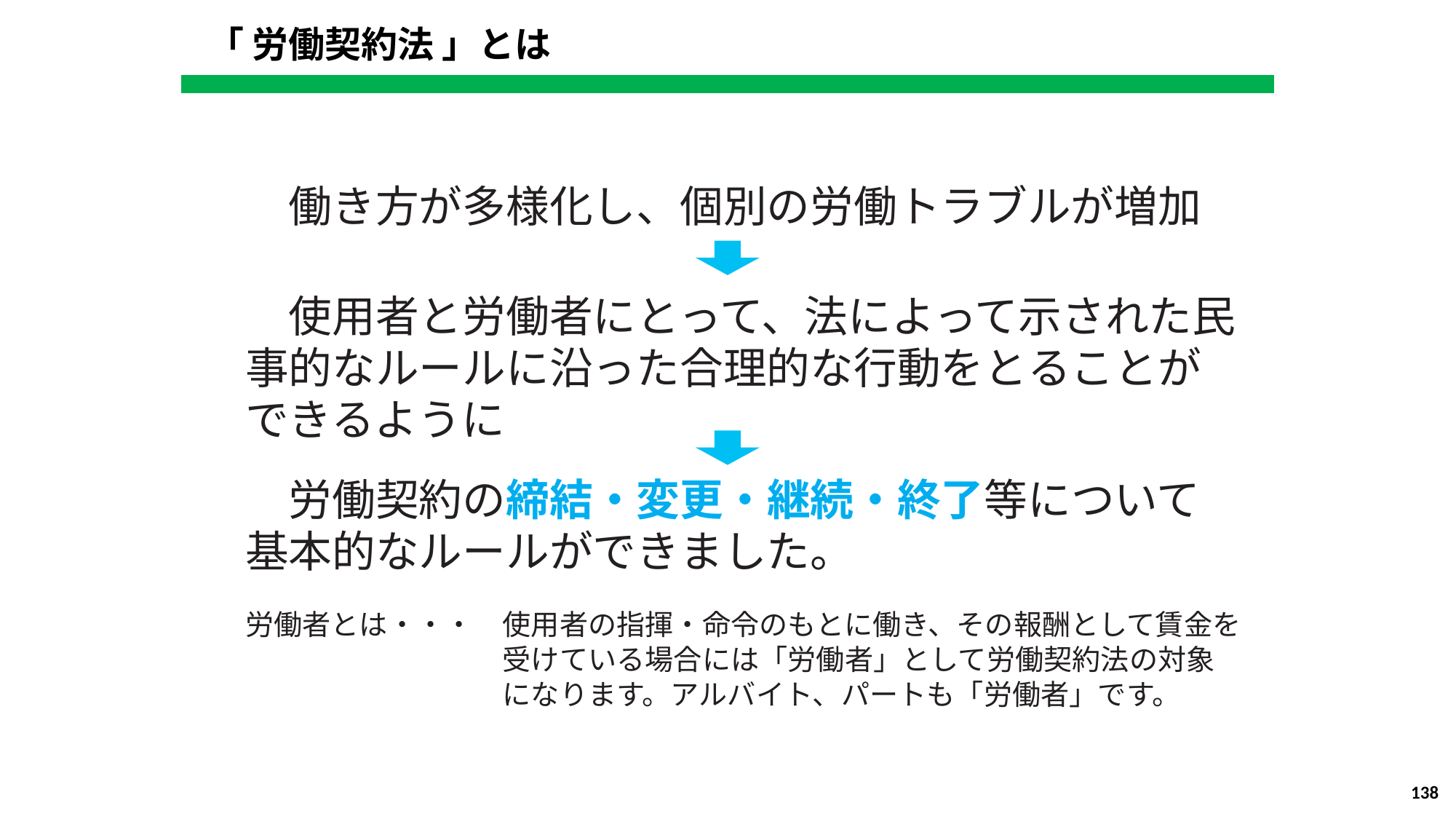

「 労働契約法 」とは

　働き方が多様化し、個別の労働トラブルが増加

　使用者と労働者にとって、法によって示された民事的なルールに沿った合理的な行動をとることができるように
　労働契約の締結・変更・継続・終了等について基本的なルールができました。

労働者とは・・・
使用者の指揮・命令のもとに働き、その報酬として賃金を受けている場合には「労働者」として労働契約法の対象になります。アルバイト、パートも「労働者」です。
138